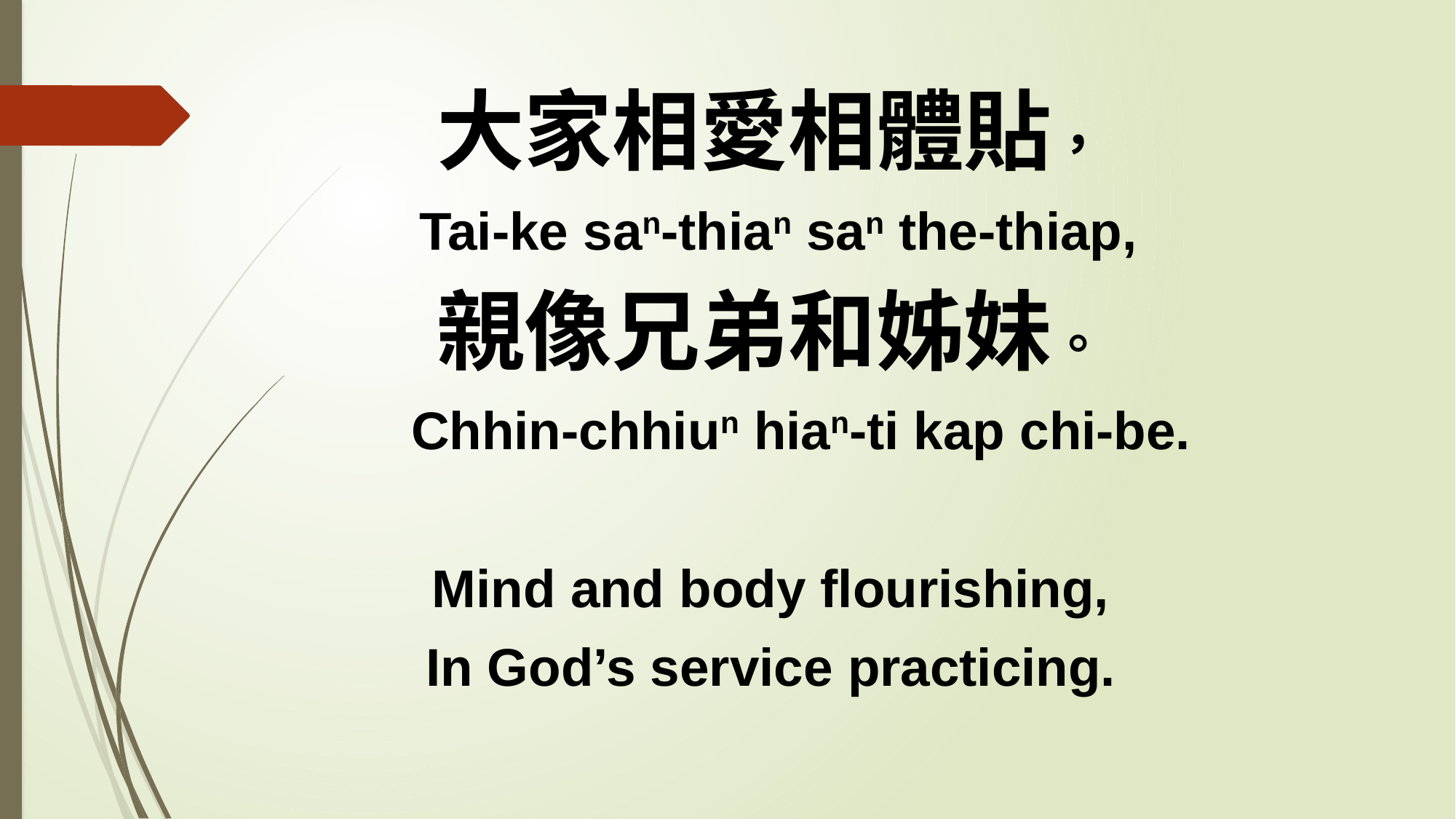

大家相愛相體貼，
 Tai-ke san-thian san the-thiap,
親像兄弟和姊妹。
             Chhin-chhiun hian-ti kap chi-be.

Mind and body flourishing,
In God’s service practicing.